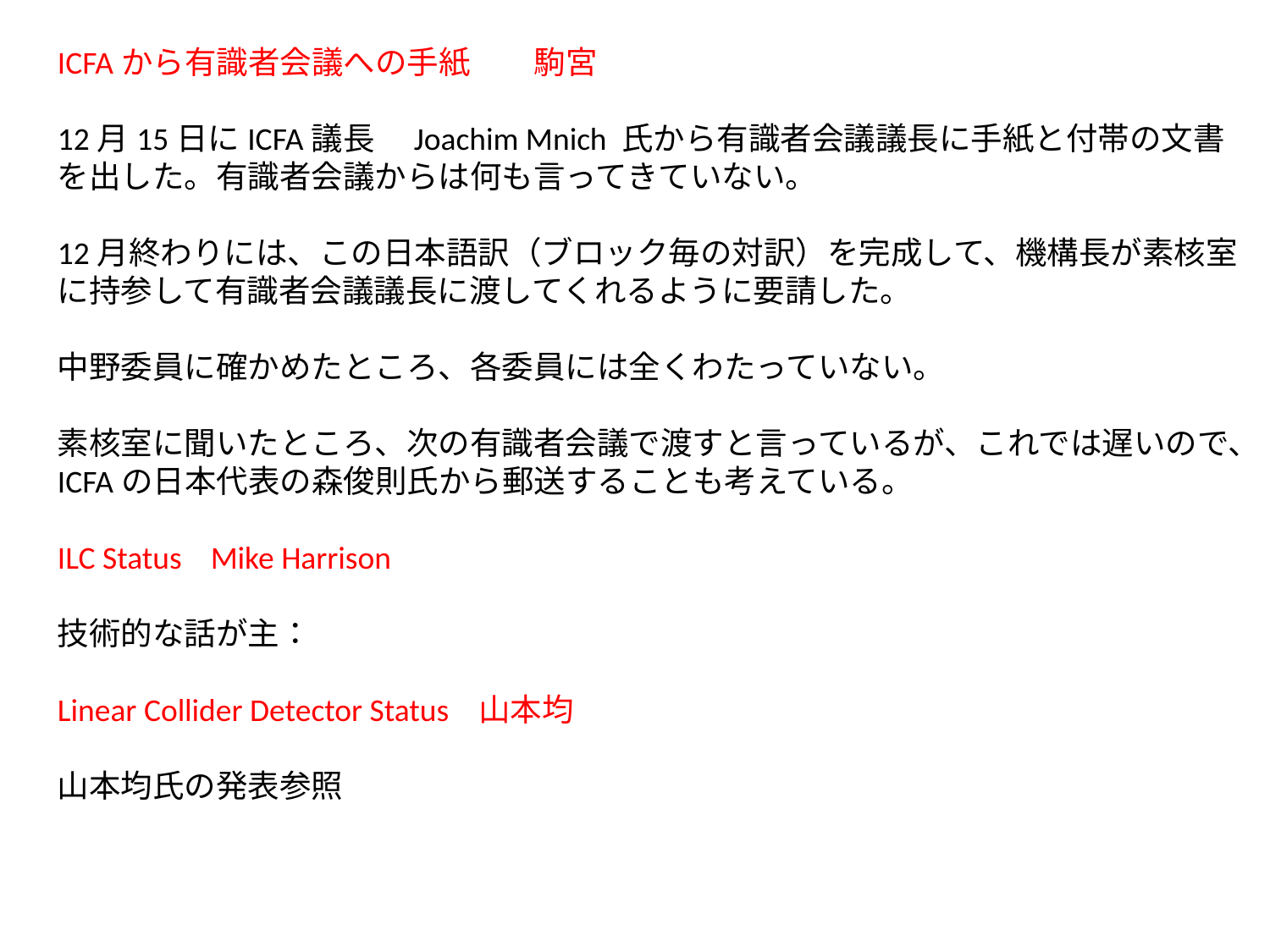

ICFAから有識者会議への手紙　　駒宮

12月15日にICFA議長　Joachim Mnich 氏から有識者会議議長に手紙と付帯の文書を出した。有識者会議からは何も言ってきていない。

12月終わりには、この日本語訳（ブロック毎の対訳）を完成して、機構長が素核室に持参して有識者会議議長に渡してくれるように要請した。

中野委員に確かめたところ、各委員には全くわたっていない。

素核室に聞いたところ、次の有識者会議で渡すと言っているが、これでは遅いので、
ICFAの日本代表の森俊則氏から郵送することも考えている。

ILC Status    Mike Harrison

技術的な話が主：

Linear Collider Detector Status   山本均

山本均氏の発表参照